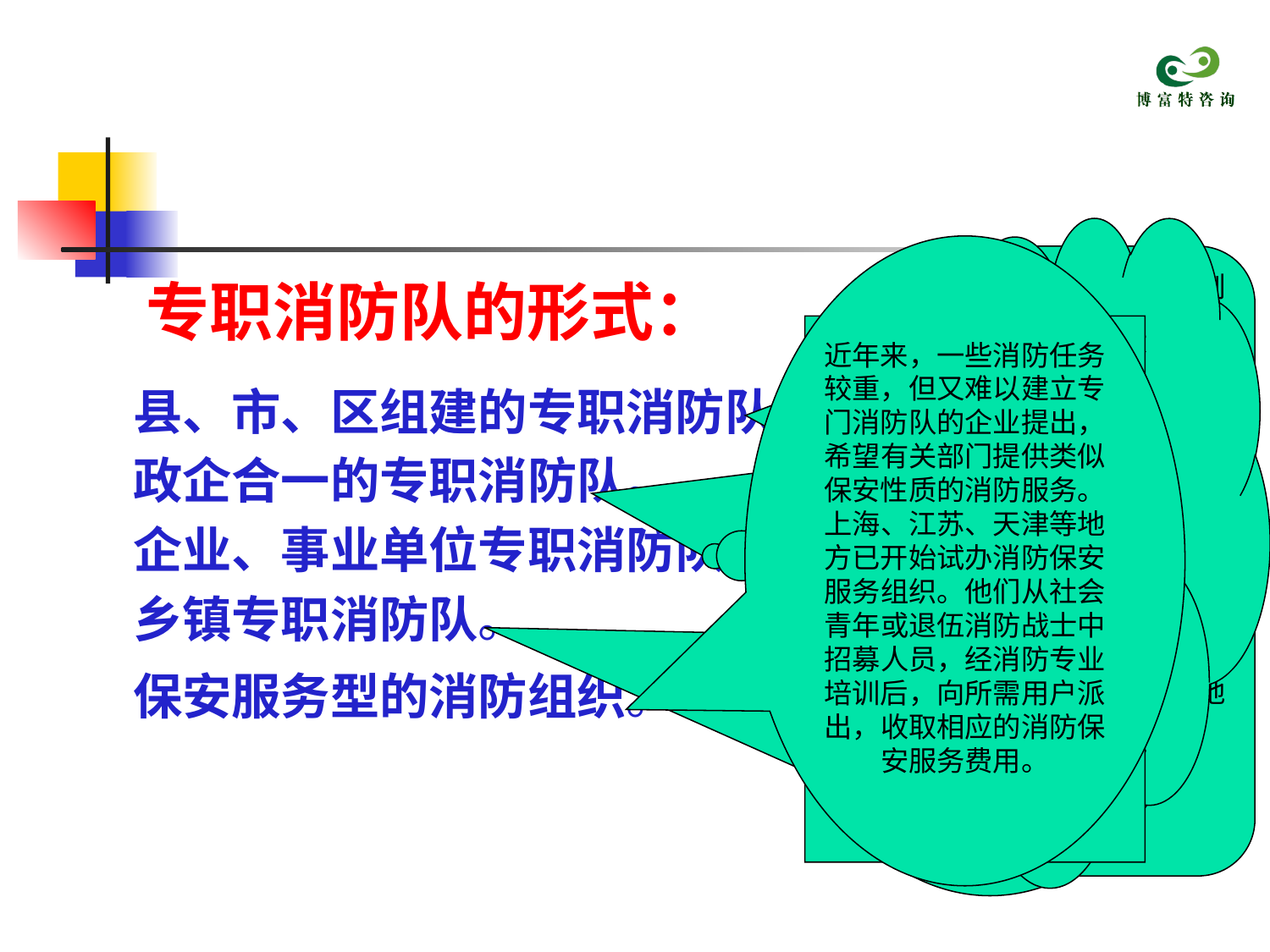

#
多年来，我国一些大中型的石化、军工、轻纺、储运以及铁路、港务、林业、民航等企业按照国家规定建立了专职消防队。近年来，这支专业消防力量一直保持在10万人左右，有消防队5000多个，消防车 9000余辆，为保卫本单位的消防安全发挥了重要的作用。
近年来，一些消防任务较重，但又难以建立专门消防队的企业提出，希望有关部门提供类似保安性质的消防服务。上海、江苏、天津等地方已开始试办消防保安服务组织。他们从社会青年或退伍消防战士中招募人员，经消防专业培训后，向所需用户派出，收取相应的消防保安服务费用。
在一些过去未设现役制消防队的县、市、区，随着经济的发展和消防保卫工作的实际需要，当地政府陆续组建了一批专职消防队，队员为合同制，多数是从部队退伍战士或青年农民中招收，集中住宿执勤。每队十几人到二十几人不等，工资随当地收入水平而定。一般装备消防车一至两辆，由当地公安消防机构直接管理、训练和指挥。
黑龙江省的大庆市、伊春市、大兴安岭区、内蒙古大兴安岭地区、新疆克拉玛依市、湖北十堰市和辽宁辽阳市宏伟区等地，现有一支政企合一的专职消防队伍。这支队伍原为义务兵役制，1983年组建武警部队时，这支队伍由于是企业的编制，未能纳入武警序列，并于1985年6月，按照国家有关规定成建制地退出现役，改为政企合一的专职消防队。现除管理干部仍为公安干警外，其队员多改为合同制企业职工。
   专职消防队的形式：

   县、市、区组建的专职消防队。
   政企合一的专职消防队。
   企业、事业单位专职消防队。
   乡镇专职消防队。
   保安服务型的消防组织。

在我国经济比较发达地区，一些乡镇的专职消防队伍有较快的发展，据不完全统计，目前已有760多个队，7200多人。这支队伍由乡镇政府牵头组织，招用农民合同工或乡镇企业职工，每队一般十几人，配置轻型消防车辆或手抬泵浦。乡镇消防队大多数实行集中住宿，由当地公安消防机构进行业务培训和指导。